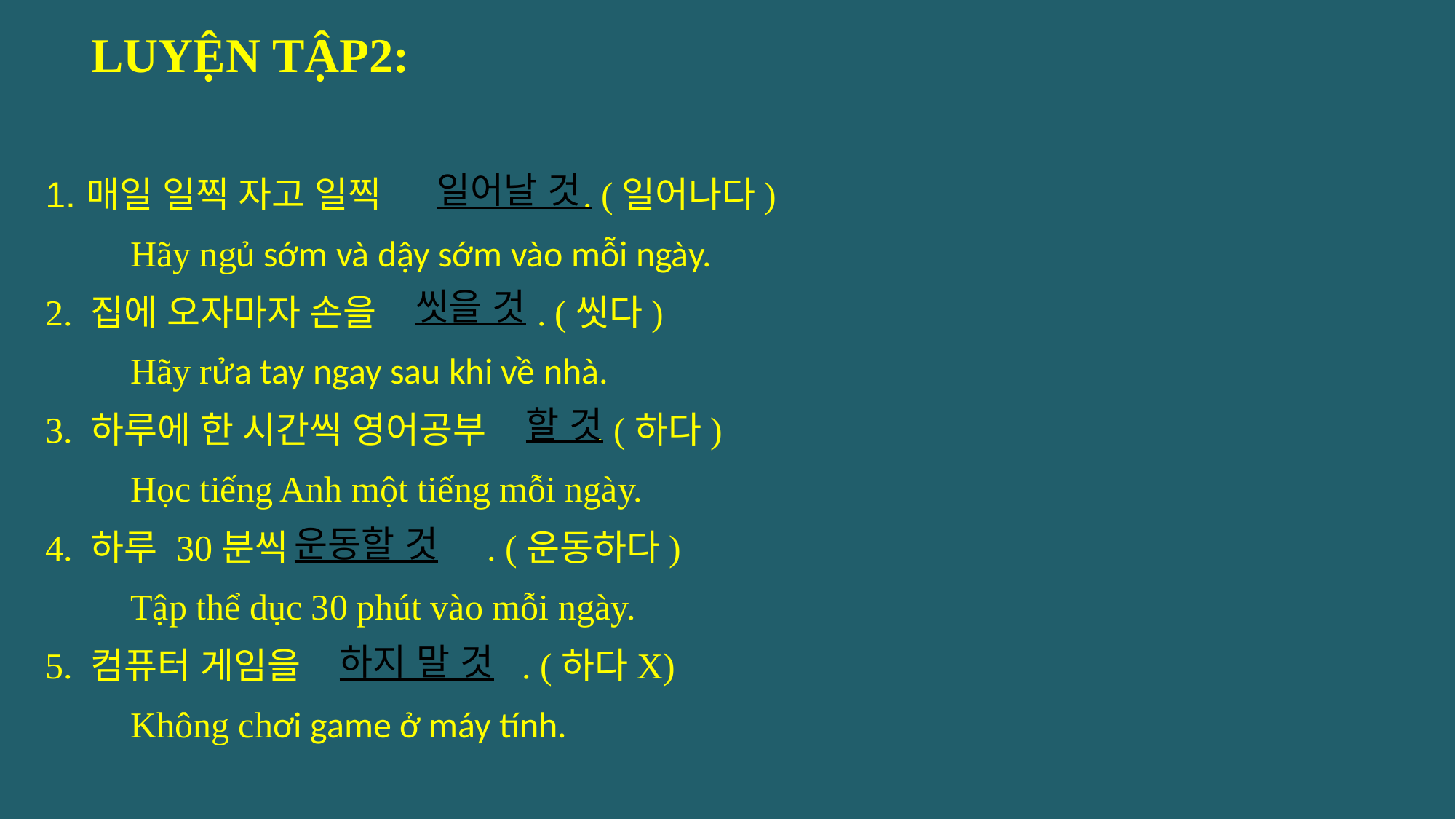

LUYỆN TẬP2:

매일 일찍 자고 일찍                   . (일어나다)
Hãy ngủ sớm và dậy sớm vào mỗi ngày.
2. 집에 오자마자 손을               . (씻다)
Hãy rửa tay ngay sau khi về nhà.
3. 하루에 한 시간씩 영어공부          . (하다)
Học tiếng Anh một tiếng mỗi ngày.
4. 하루 30분씩                   . (운동하다)
Tập thể dục 30 phút vào mỗi ngày.
5. 컴퓨터 게임을                     . (하다X)
Không chơi game ở máy tính.
일어날 것
씻을 것
할 것
운동할 것
하지 말 것